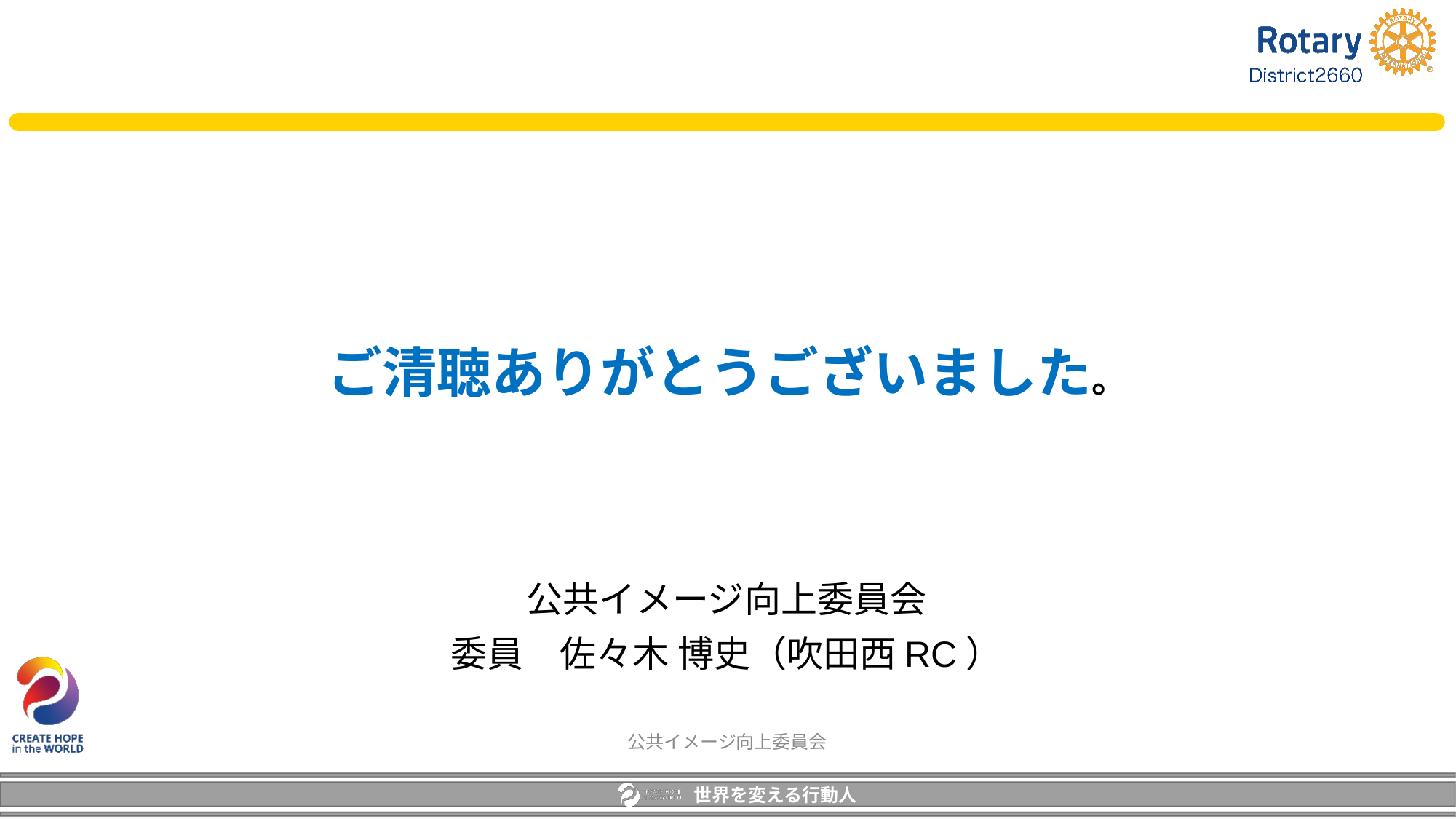

ご清聴ありがとうございました。

公共イメージ向上委員会
委員　佐々木 博史（吹田西RC）